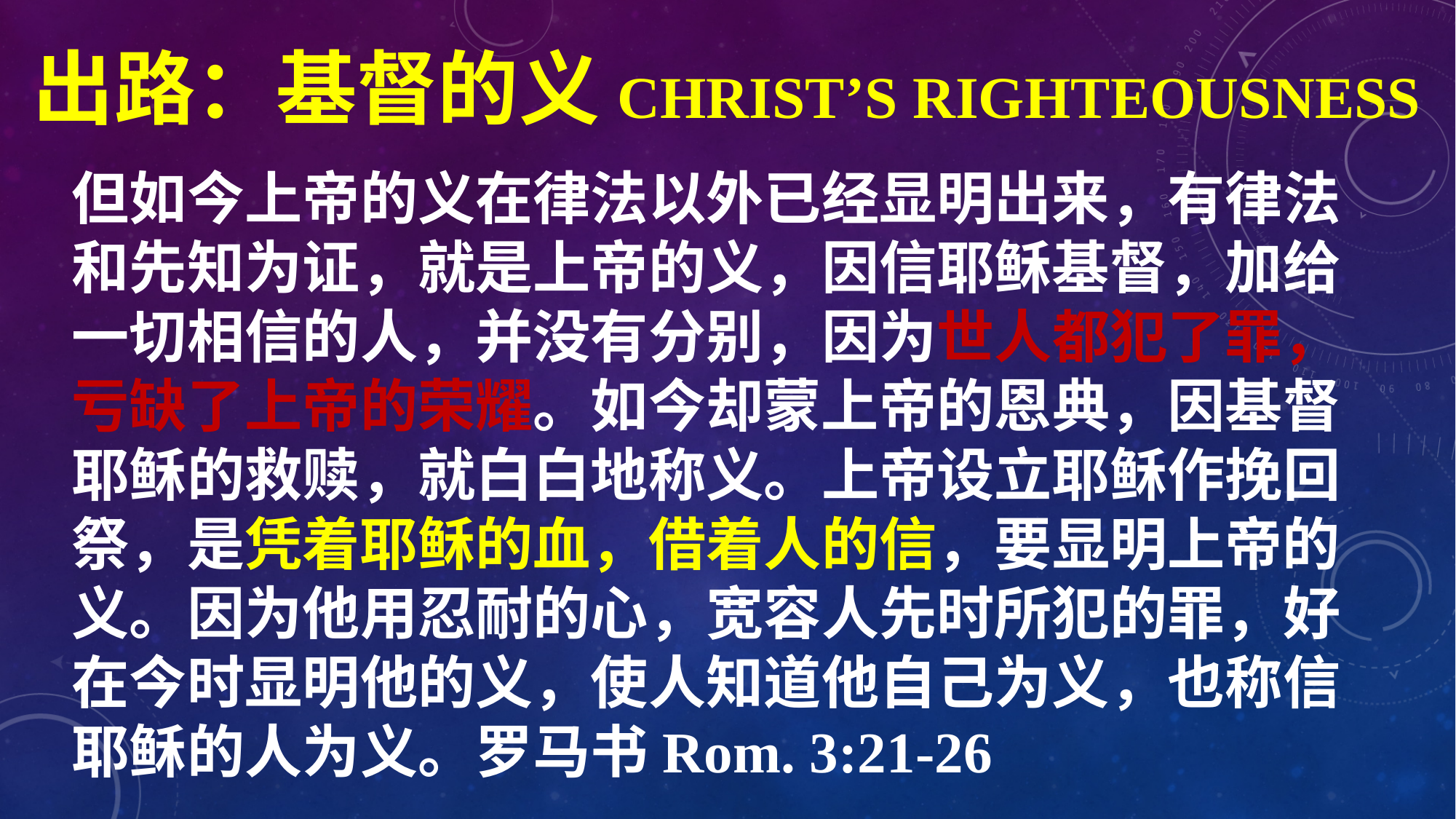

# 出路：基督的义Christ’s Righteousness
但如今上帝的义在律法以外已经显明出来，有律法和先知为证，就是上帝的义，因信耶稣基督，加给一切相信的人，并没有分别，因为世人都犯了罪，亏缺了上帝的荣耀。如今却蒙上帝的恩典，因基督耶稣的救赎，就白白地称义。上帝设立耶稣作挽回祭，是凭着耶稣的血，借着人的信，要显明上帝的义。因为他用忍耐的心，宽容人先时所犯的罪，好在今时显明他的义，使人知道他自己为义，也称信耶稣的人为义。罗马书Rom. 3:21-26